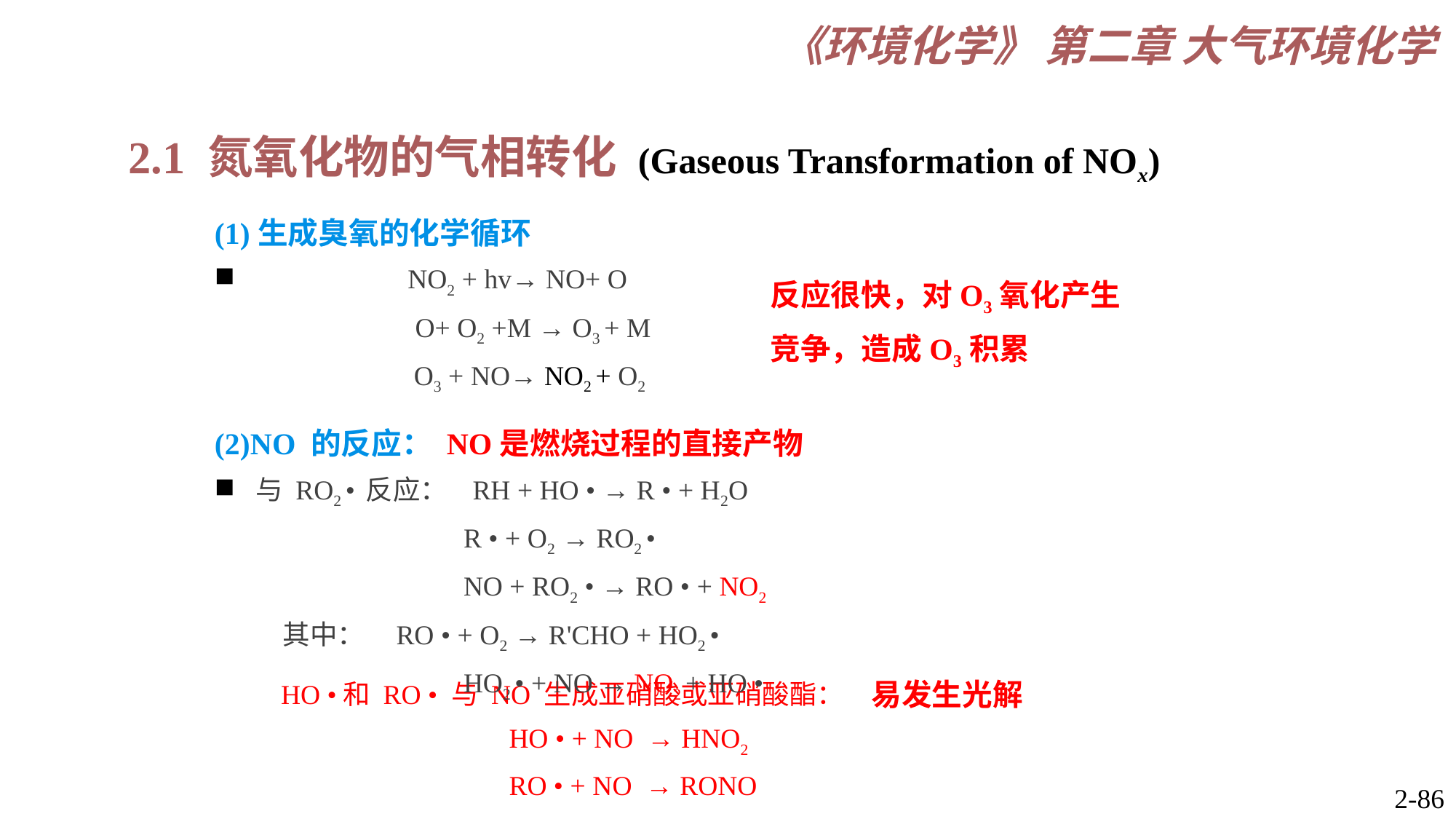

2.1 氮氧化物的气相转化 (Gaseous Transformation of NOx)
(1)生成臭氧的化学循环
                      NO2 + hv→ NO+ O
                             O+ O2 +M → O3 + M
    O3 + NO→ NO2 + O2
(2)NO 的反应： NO是燃烧过程的直接产物
与 RO2 • 反应：   RH + HO • → R • + H2O
                                    R • + O2 → RO2 •
                                    NO + RO2 • → RO • + NO2
          其中：    RO • + O2 → R'CHO + HO2 •
                                    HO2 • + NO → NO2 + HO •

反应很快，对O3氧化产生竞争，造成O3积累
易发生光解
HO •和 RO • 与 NO 生成亚硝酸或亚硝酸酯：
                                 HO • + NO  → HNO2
                                 RO • + NO  → RONO

2-86